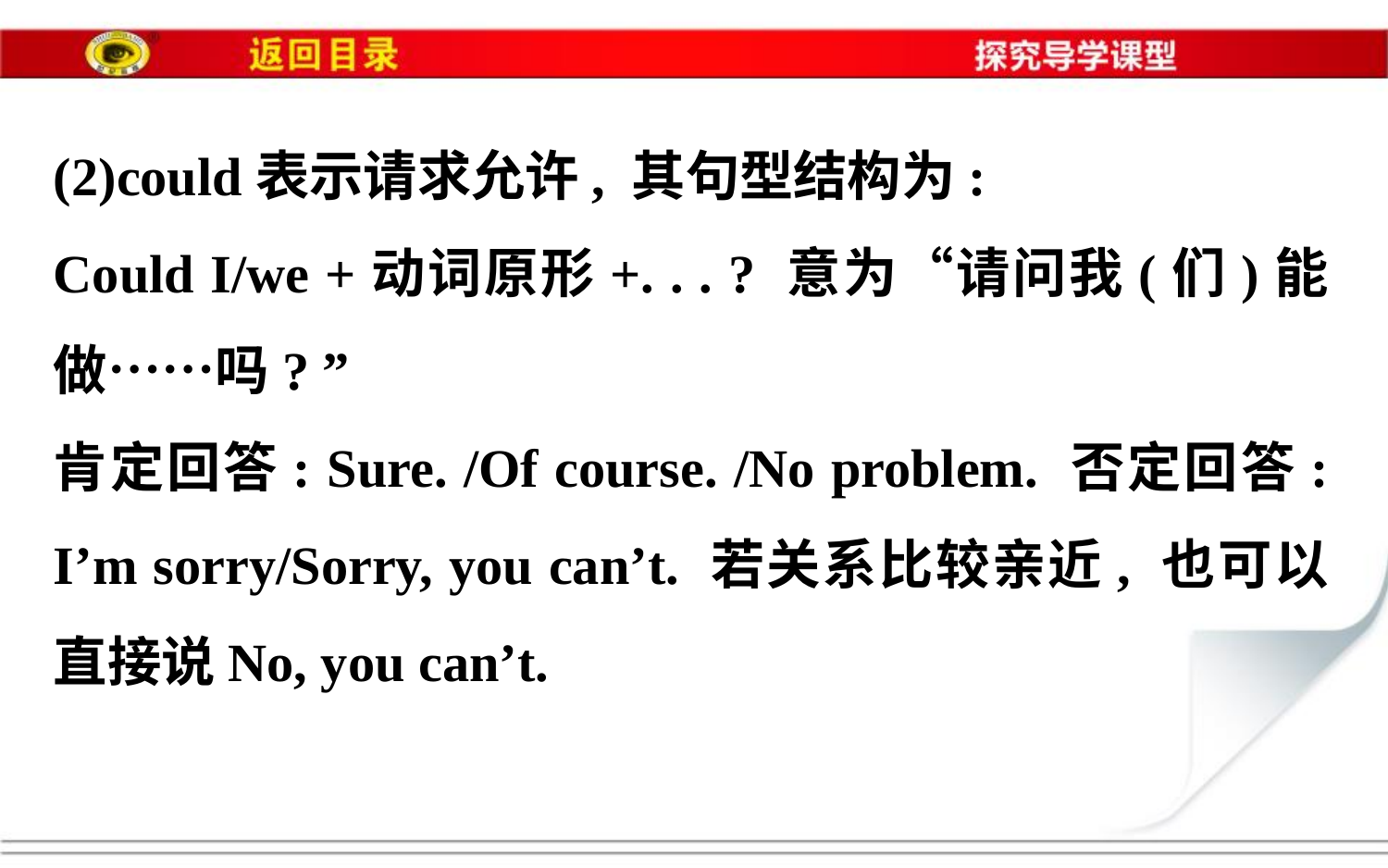

(2)could表示请求允许, 其句型结构为:
Could I/we +动词原形+. . . ? 意为“请问我(们)能做……吗? ”
肯定回答: Sure. /Of course. /No problem. 否定回答: I’m sorry/Sorry, you can’t. 若关系比较亲近, 也可以直接说No, you can’t.